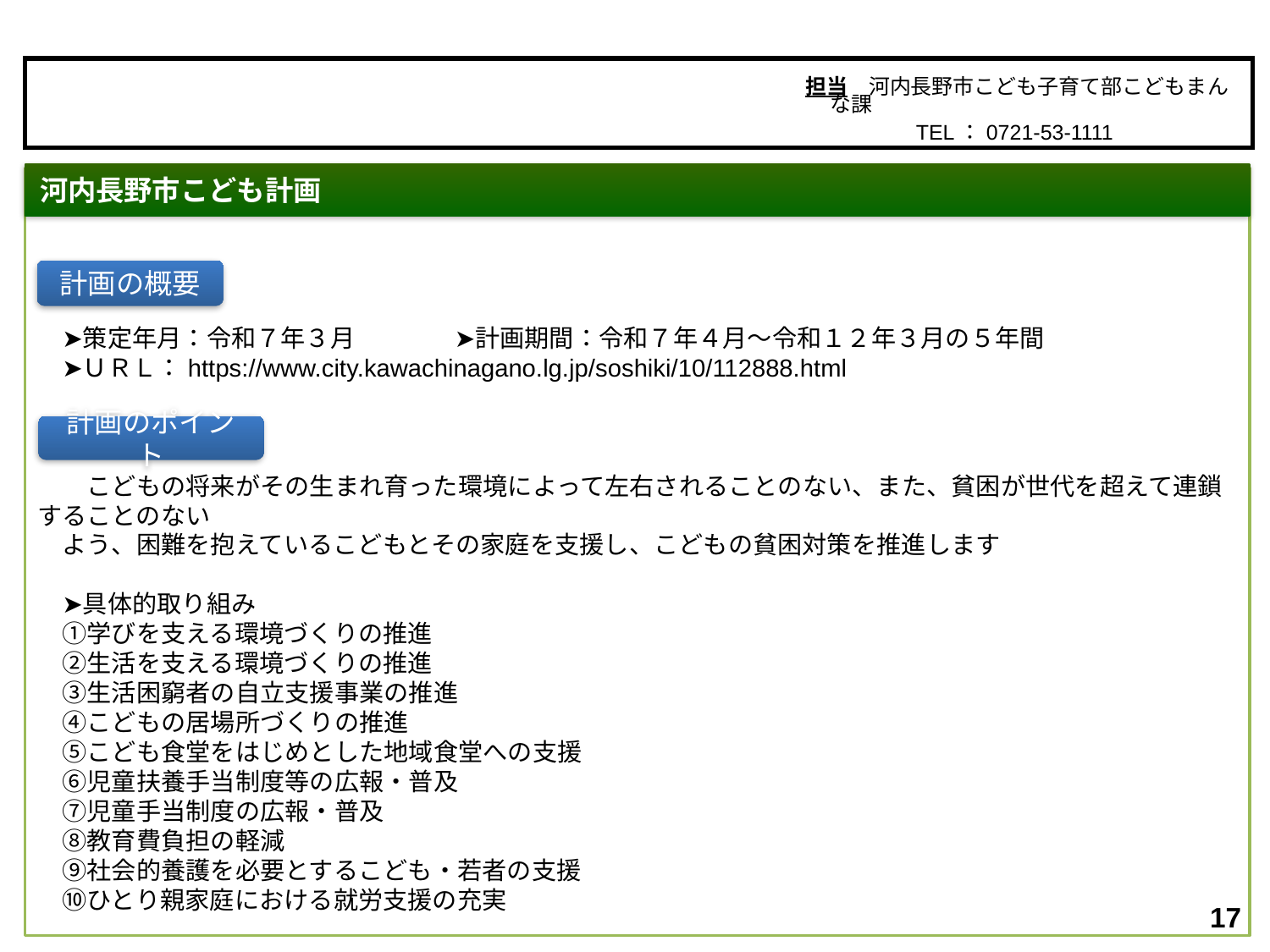

河内長野市
担当　河内長野市こども子育て部こどもまんな課
　　　　　TEL：0721-53-1111

河内長野市こども計画

　➤策定年月：令和７年３月　　　　➤計画期間：令和７年４月～令和１２年３月の５年間
　➤ＵＲＬ：https://www.city.kawachinagano.lg.jp/soshiki/10/112888.html

　　こどもの将来がその生まれ育った環境によって左右されることのない、また、貧困が世代を超えて連鎖することのない
　よう、困難を抱えているこどもとその家庭を支援し、こどもの貧困対策を推進します

　➤具体的取り組み
　①学びを支える環境づくりの推進
　②生活を支える環境づくりの推進
　③生活困窮者の自立支援事業の推進
　④こどもの居場所づくりの推進
　⑤こども食堂をはじめとした地域食堂への支援
　⑥児童扶養手当制度等の広報・普及
　⑦児童手当制度の広報・普及
　⑧教育費負担の軽減
　⑨社会的養護を必要とするこども・若者の支援
　⑩ひとり親家庭における就労支援の充実
計画の概要
計画のポイント
17